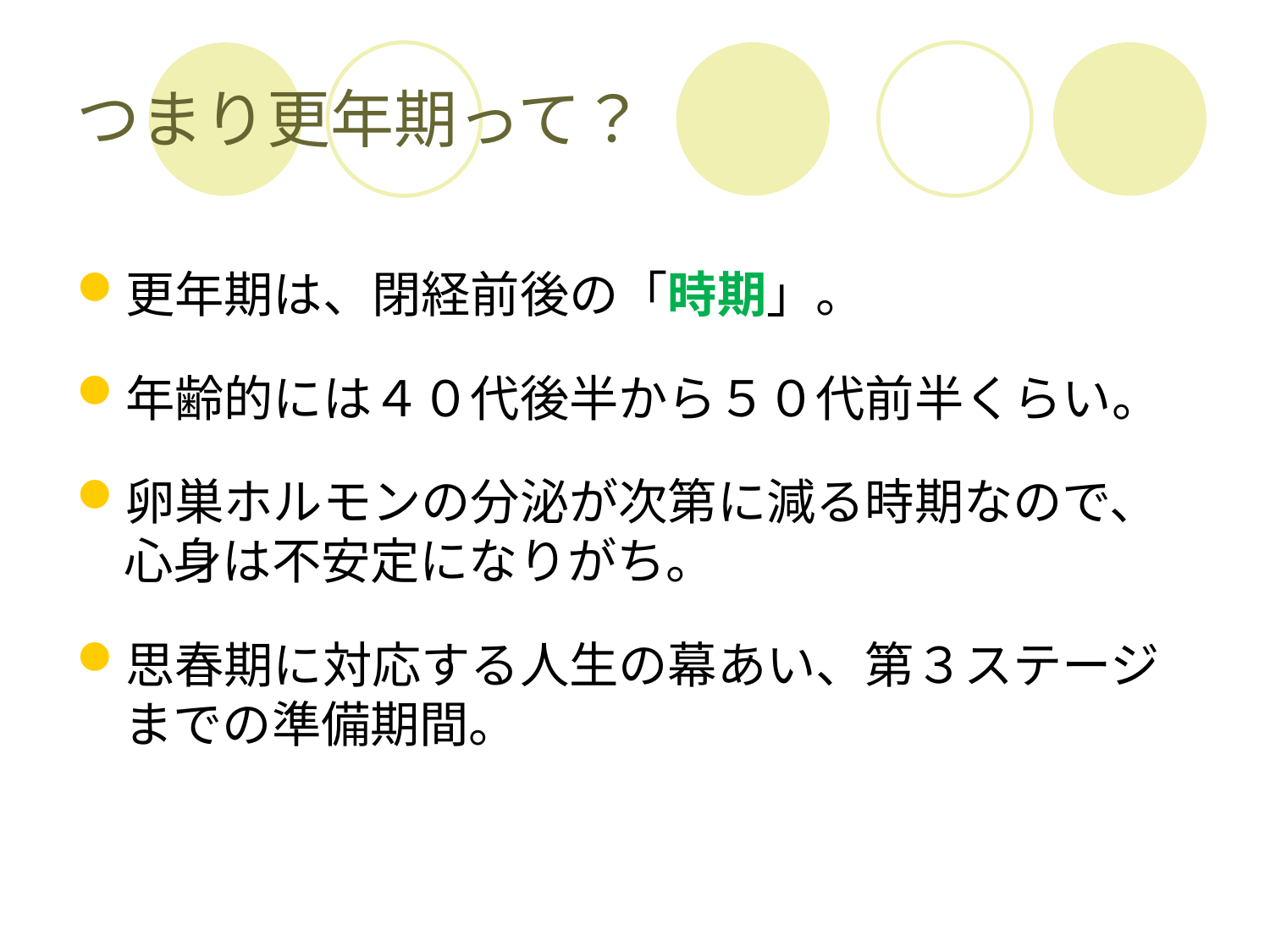

# つまり更年期って？

更年期は、閉経前後の「時期」。

年齢的には４０代後半から５０代前半くらい。

卵巣ホルモンの分泌が次第に減る時期なので、心身は不安定になりがち。

思春期に対応する人生の幕あい、第３ステージまでの準備期間。